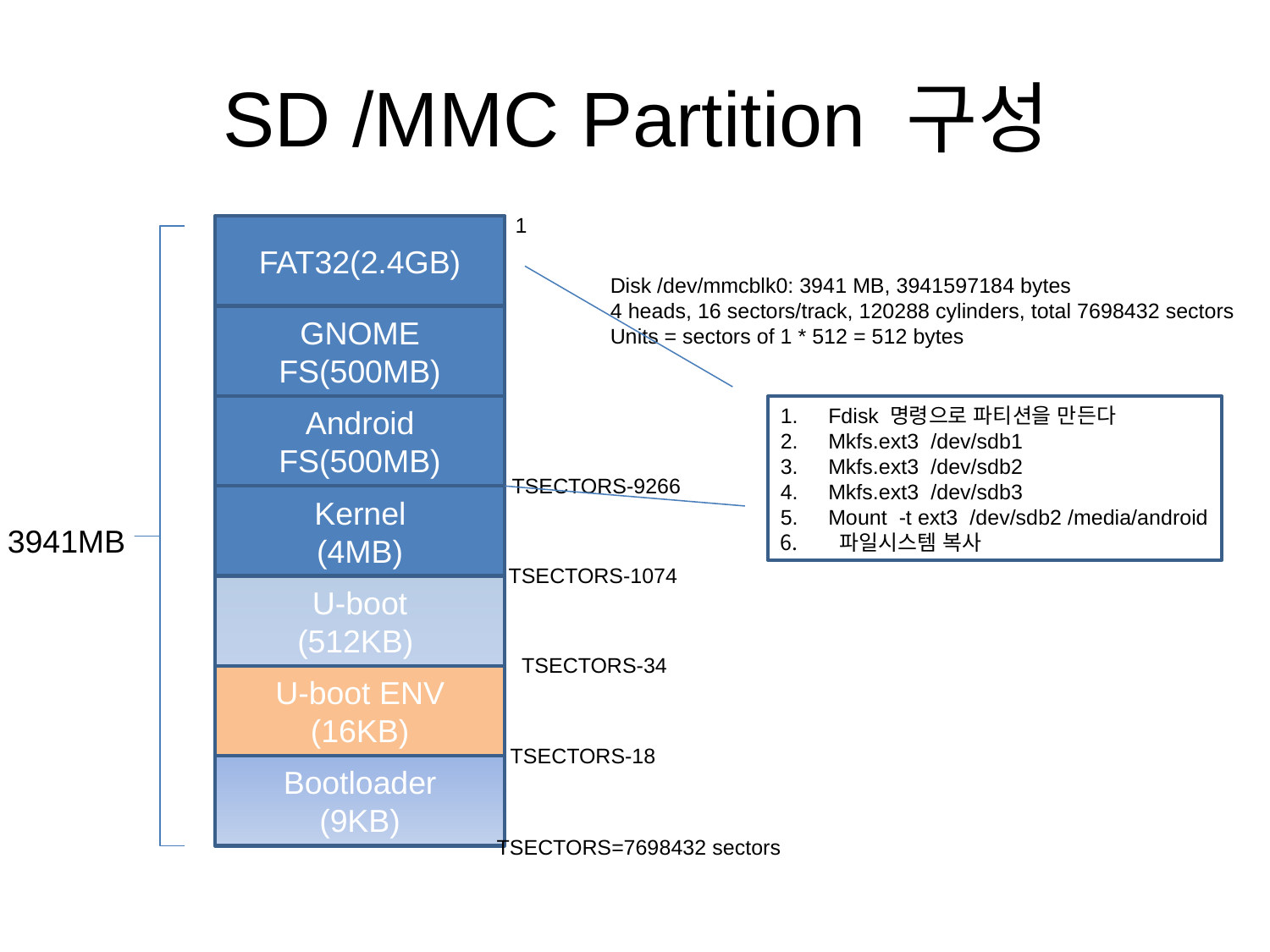

# SD /MMC Partition 구성
1
FAT32(2.4GB)

Disk /dev/mmcblk0: 3941 MB, 3941597184 bytes
4 heads, 16 sectors/track, 120288 cylinders, total 7698432 sectors
Units = sectors of 1 * 512 = 512 bytes
GNOME FS(500MB)
Android FS(500MB)
Fdisk 명령으로 파티션을 만든다
Mkfs.ext3  /dev/sdb1
Mkfs.ext3  /dev/sdb2
Mkfs.ext3  /dev/sdb3
Mount  -t ext3  /dev/sdb2 /media/android
 파일시스템 복사
TSECTORS-9266
Kernel
(4MB)
3941MB
TSECTORS-1074
U-boot
(512KB)
TSECTORS-34
U-boot ENV
(16KB)
TSECTORS-18
Bootloader
(9KB)
TSECTORS=7698432 sectors